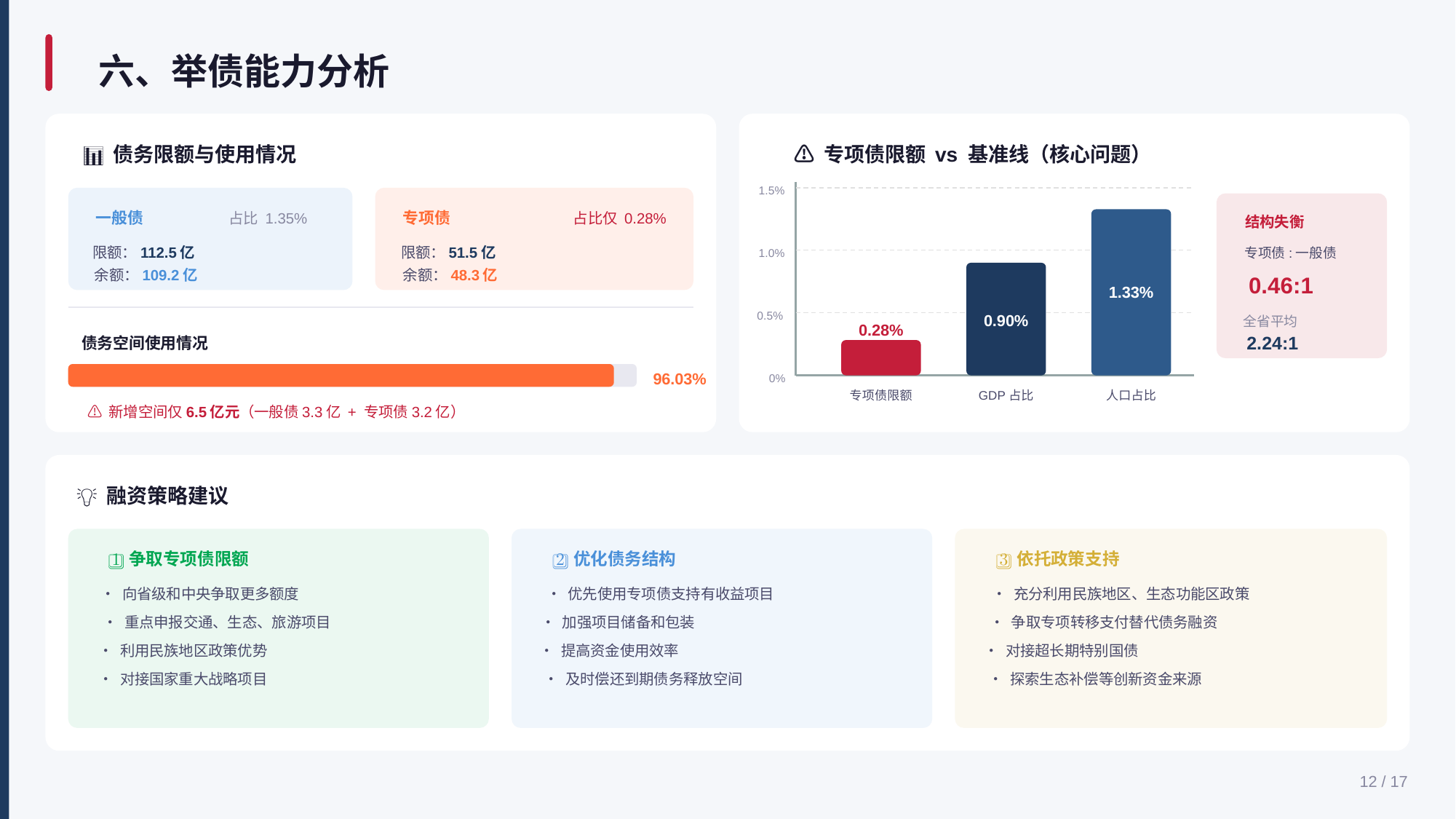

六、举债能力分析

📊 债务限额与使用情况

一般债
专项债
占比 1.35%
占比仅 0.28%
限额：112.5亿
限额：51.5亿
余额：109.2亿
余额：48.3亿

债务空间使用情况

96.03%
⚠️ 新增空间仅6.5亿元（一般债3.3亿 + 专项债3.2亿）

⚠️ 专项债限额 vs 基准线（核心问题）

1.5%

结构失衡
专项债:一般债
1.0%

0.46:1
1.33%
0.5%
0.90%
全省平均

0.28%
2.24:1

0%

专项债限额
GDP占比
人口占比

💡 融资策略建议

1️⃣ 争取专项债限额
2️⃣ 优化债务结构
3️⃣ 依托政策支持
• 向省级和中央争取更多额度
• 优先使用专项债支持有收益项目
• 充分利用民族地区、生态功能区政策
• 重点申报交通、生态、旅游项目
• 加强项目储备和包装
• 争取专项转移支付替代债务融资
• 利用民族地区政策优势
• 提高资金使用效率
• 对接超长期特别国债
• 对接国家重大战略项目
• 及时偿还到期债务释放空间
• 探索生态补偿等创新资金来源
12 / 17